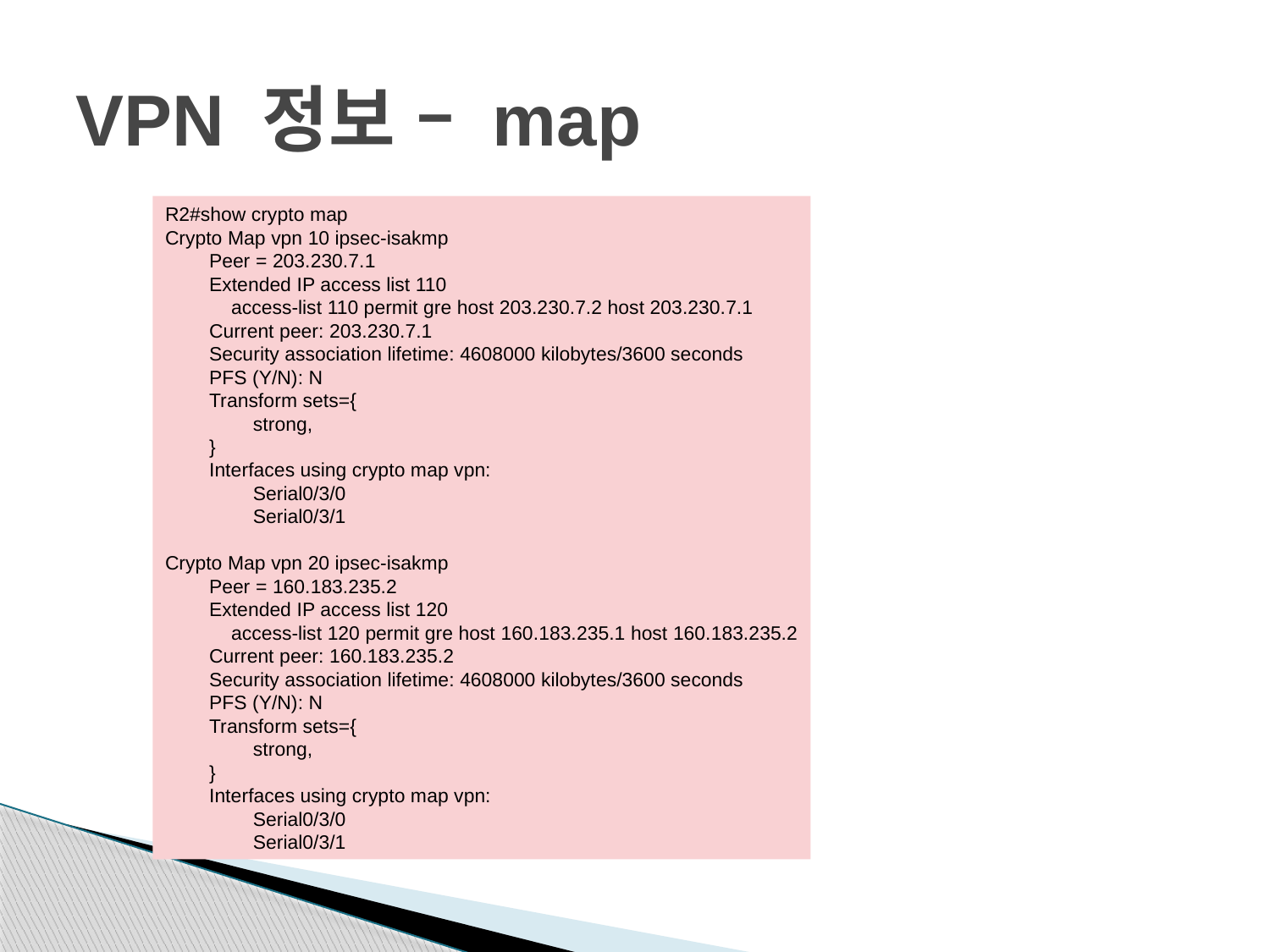

# VPN 정보 – map
R2#show crypto map
Crypto Map vpn 10 ipsec-isakmp
        Peer = 203.230.7.1
        Extended IP access list 110
            access-list 110 permit gre host 203.230.7.2 host 203.230.7.1
        Current peer: 203.230.7.1
        Security association lifetime: 4608000 kilobytes/3600 seconds
        PFS (Y/N): N
        Transform sets={
                strong,
        }
        Interfaces using crypto map vpn:
                Serial0/3/0
                Serial0/3/1

Crypto Map vpn 20 ipsec-isakmp
        Peer = 160.183.235.2
        Extended IP access list 120
            access-list 120 permit gre host 160.183.235.1 host 160.183.235.2
        Current peer: 160.183.235.2
        Security association lifetime: 4608000 kilobytes/3600 seconds
        PFS (Y/N): N
        Transform sets={
                strong,
        }
        Interfaces using crypto map vpn:
                Serial0/3/0
                Serial0/3/1